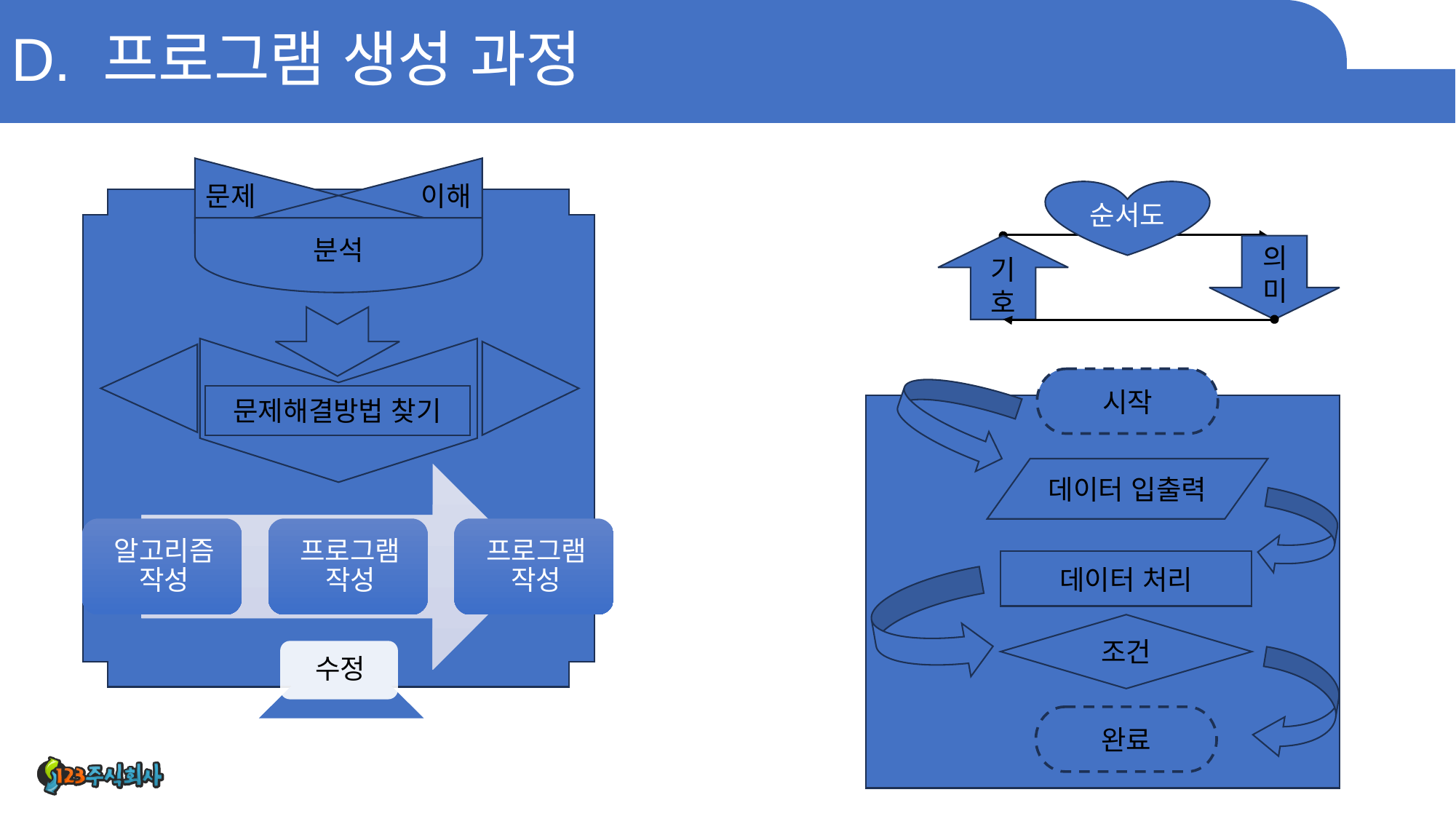

# D. 프로그램 생성 과정
분석
문제
이해

문제해결방법 찾기
알고리즘 작성
프로그램 작성
프로그램 작성
수정
순서도
기호

의미
시작

데이터 입출력

데이터 처리

조건

완료